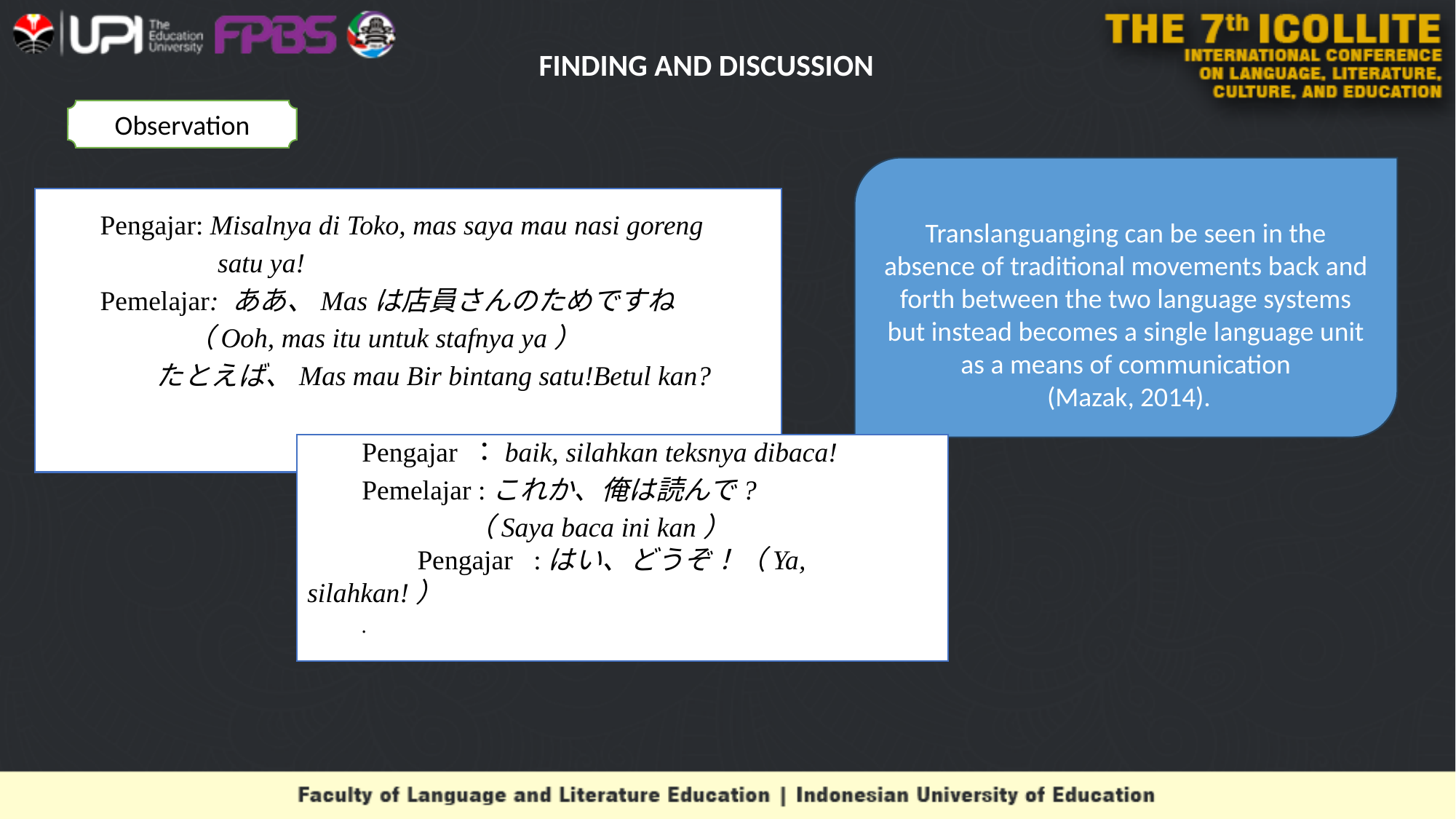

# FINDING AND DISCUSSION
Observation

Translanguanging can be seen in the absence of traditional movements back and forth between the two language systems but instead becomes a single language unit as a means of communication
 (Mazak, 2014).
Pengajar: Misalnya di Toko, mas saya mau nasi goreng
                 satu ya!
Pemelajar: ああ、Masは店員さんのためですね
             （Ooh, mas itu untuk stafnya ya）
        たとえば、Mas mau Bir bintang satu!Betul kan?

Pengajar ：baik, silahkan teksnya dibaca!
Pemelajar :これか、俺は読んで?
                （Saya baca ini kan）
        Pengajar   :はい、どうぞ！（Ya, silahkan!）
.